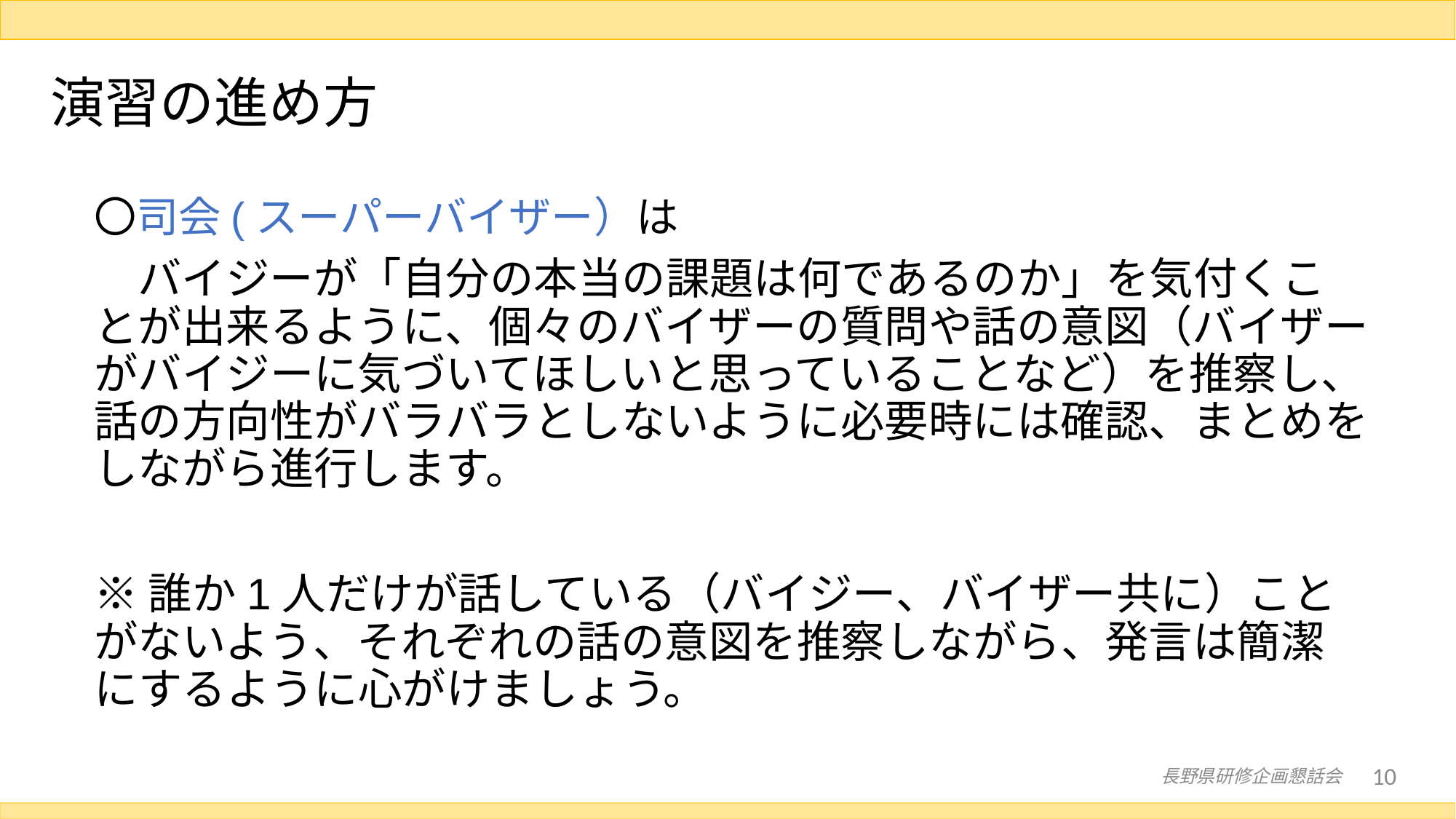

# 演習の進め方
〇司会(スーパーバイザー）は
　バイジーが「自分の本当の課題は何であるのか」を気付くことが出来るように、個々のバイザーの質問や話の意図（バイザーがバイジーに気づいてほしいと思っていることなど）を推察し、話の方向性がバラバラとしないように必要時には確認、まとめをしながら進行します。

※誰か1人だけが話している（バイジー、バイザー共に）ことがないよう、それぞれの話の意図を推察しながら、発言は簡潔にするように心がけましょう。
長野県研修企画懇話会
10